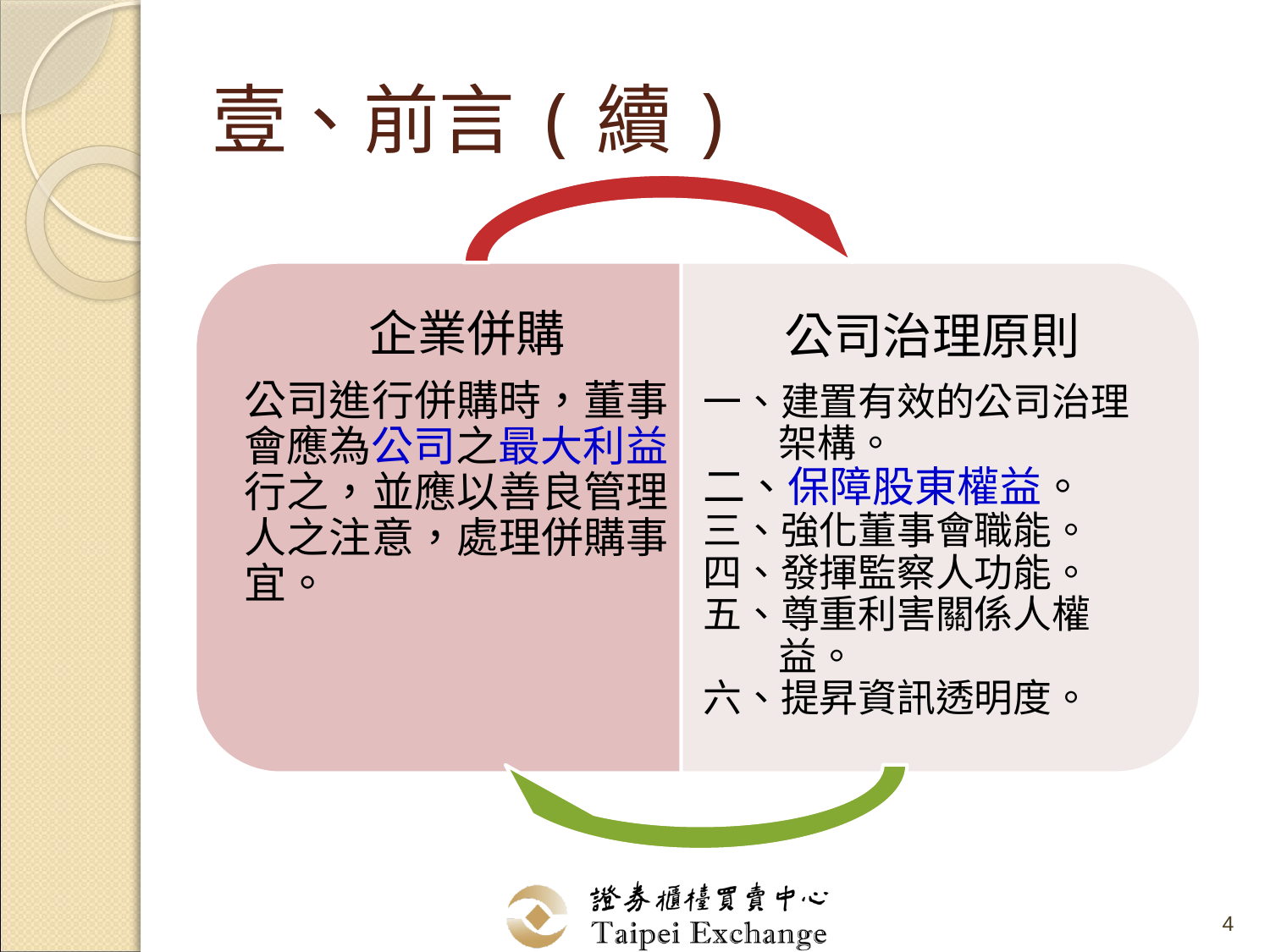

# 壹、前言(續)
企業併購
公司進行併購時，董事會應為公司之最大利益行之，並應以善良管理人之注意，處理併購事宜。
公司治理原則
一、建置有效的公司治理架構。
二、保障股東權益。
三、強化董事會職能。
四、發揮監察人功能。
五、尊重利害關係人權益。
六、提昇資訊透明度。
4